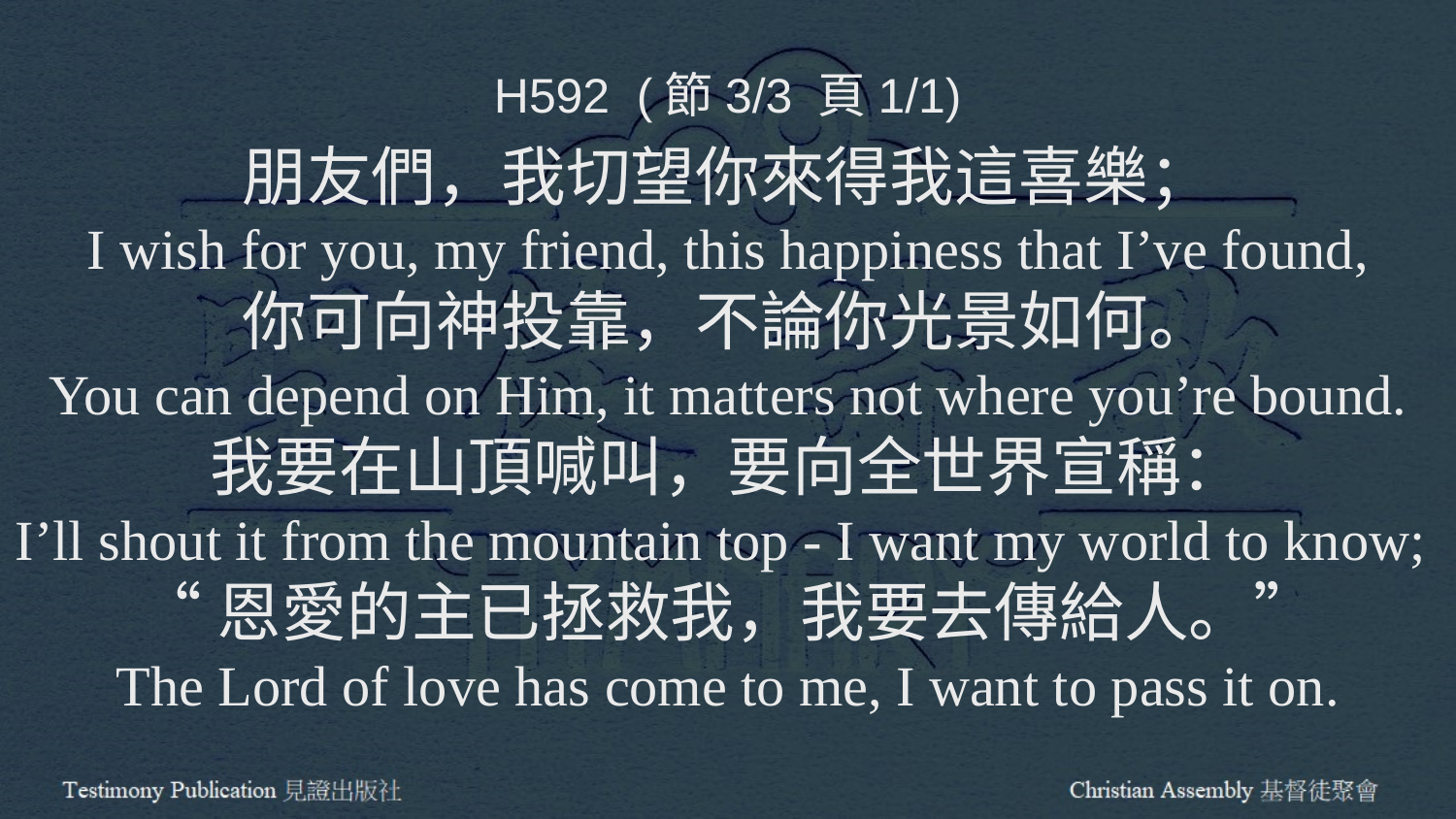

H592  (節3/3 頁1/1)
朋友們，我切望你來得我這喜樂；
I wish for you, my friend, this happiness that I’ve found,
你可向神投靠，不論你光景如何。
You can depend on Him, it matters not where you’re bound.
我要在山頂喊叫，要向全世界宣稱：
I’ll shout it from the mountain top - I want my world to know;
“恩愛的主已拯救我，我要去傳給人。”
The Lord of love has come to me, I want to pass it on.